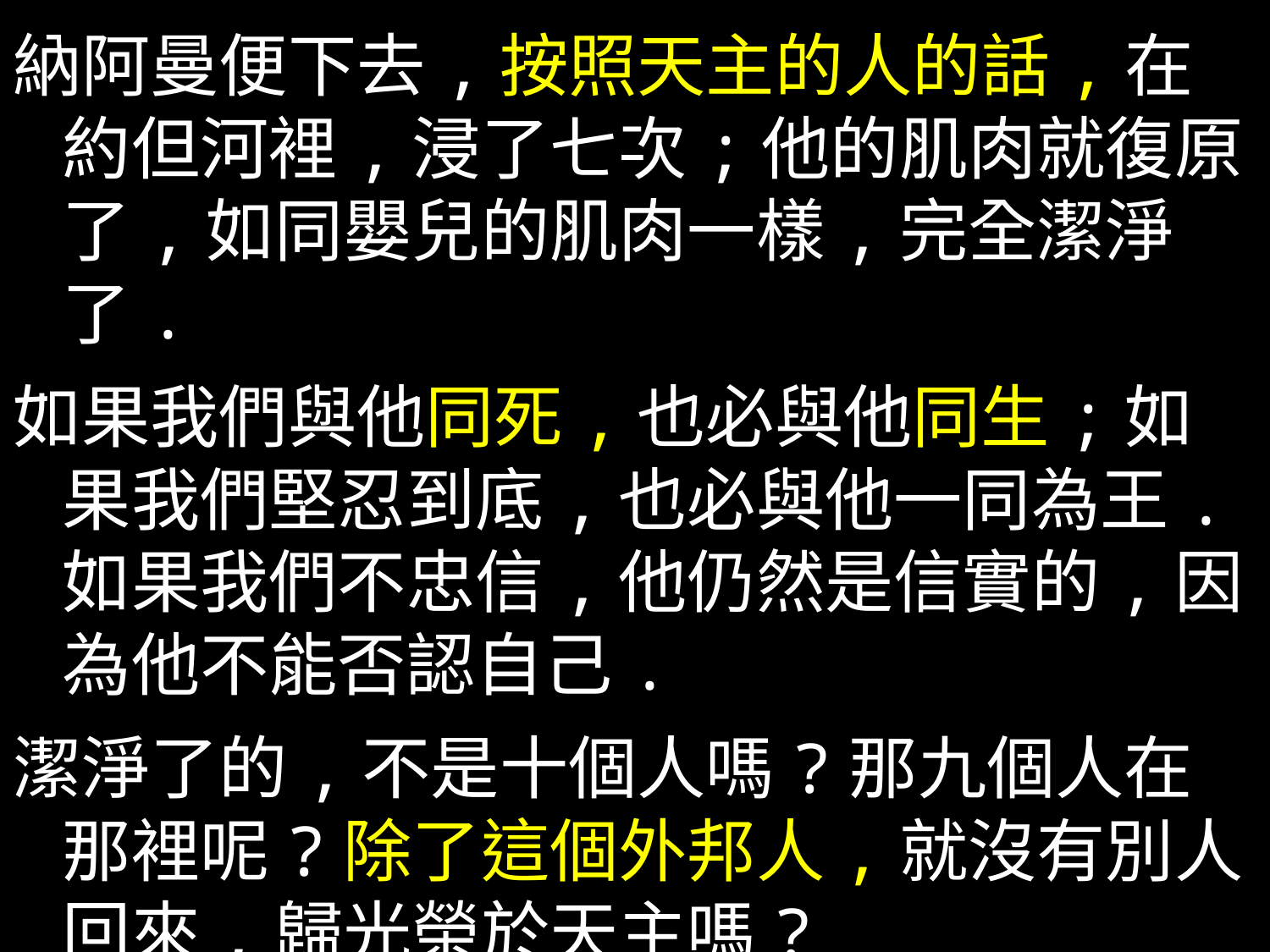

納阿曼便下去,按照天主的人的話,在約但河裡,浸了七次;他的肌肉就復原了,如同嬰兒的肌肉一樣,完全潔淨了.
如果我們與他同死,也必與他同生;如果我們堅忍到底,也必與他一同為王.如果我們不忠信,他仍然是信實的,因為他不能否認自己.
潔淨了的,不是十個人嗎?那九個人在那裡呢?除了這個外邦人,就沒有別人回來,歸光榮於天主嗎?